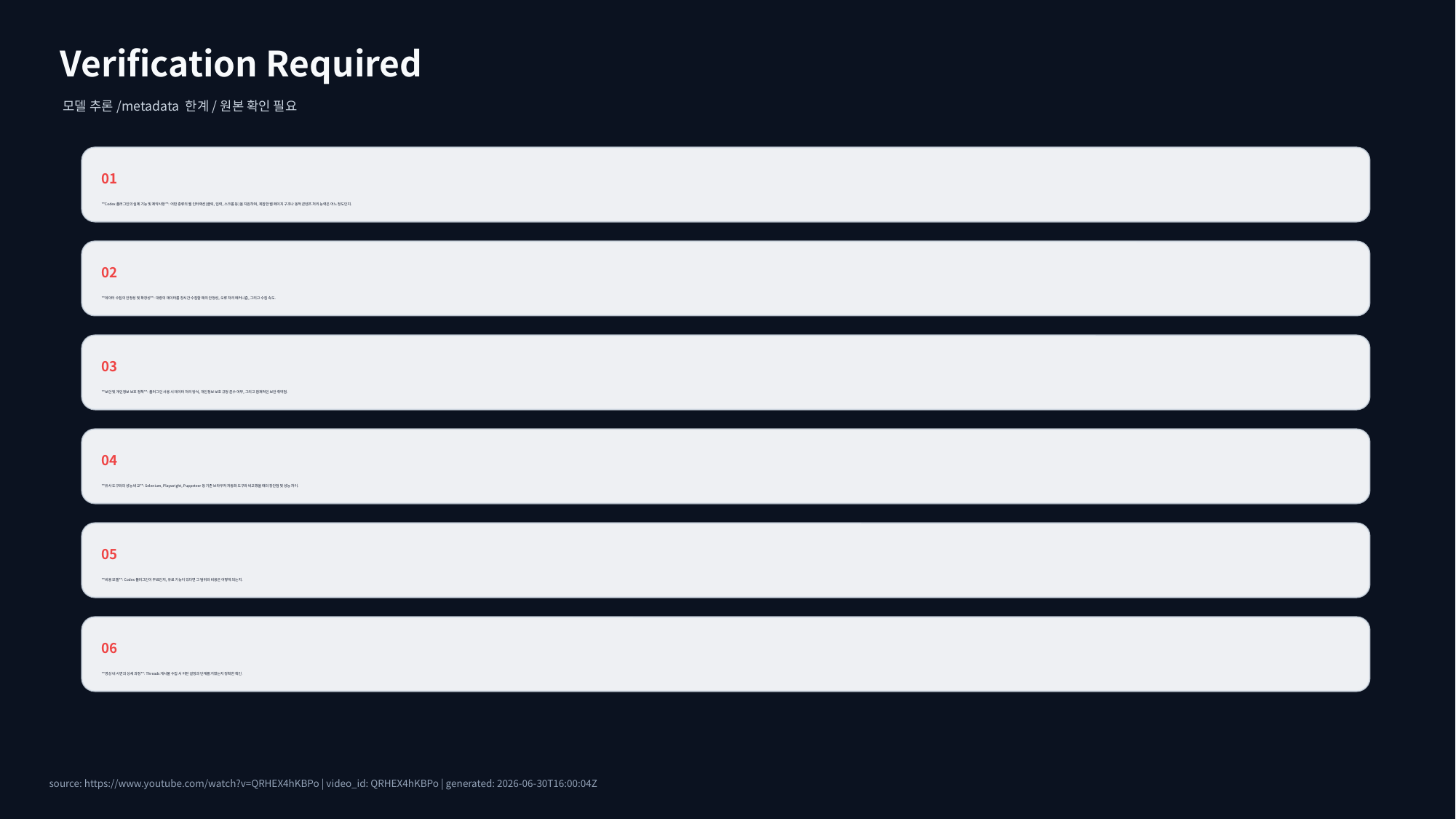

Verification Required
모델 추론/metadata 한계/원본 확인 필요

01
**Codex 플러그인의 실제 기능 및 제약사항**: 어떤 종류의 웹 인터랙션(클릭, 입력, 스크롤 등)을 지원하며, 복잡한 웹 페이지 구조나 동적 콘텐츠 처리 능력은 어느 정도인지.

02
**데이터 수집의 안정성 및 확장성**: 대량의 데이터를 장시간 수집할 때의 안정성, 오류 처리 메커니즘, 그리고 수집 속도.

03
**보안 및 개인정보 보호 정책**: 플러그인 사용 시 데이터 처리 방식, 개인정보 보호 규정 준수 여부, 그리고 잠재적인 보안 취약점.

04
**유사 도구와의 성능 비교**: Selenium, Playwright, Puppeteer 등 기존 브라우저 자동화 도구와 비교했을 때의 장단점 및 성능 차이.

05
**비용 모델**: Codex 플러그인이 무료인지, 유료 기능이 있다면 그 범위와 비용은 어떻게 되는지.

06
**영상 내 시연의 상세 과정**: Threads 게시물 수집 시 어떤 설정과 단계를 거쳤는지 정확한 확인.
source: https://www.youtube.com/watch?v=QRHEX4hKBPo | video_id: QRHEX4hKBPo | generated: 2026-06-30T16:00:04Z